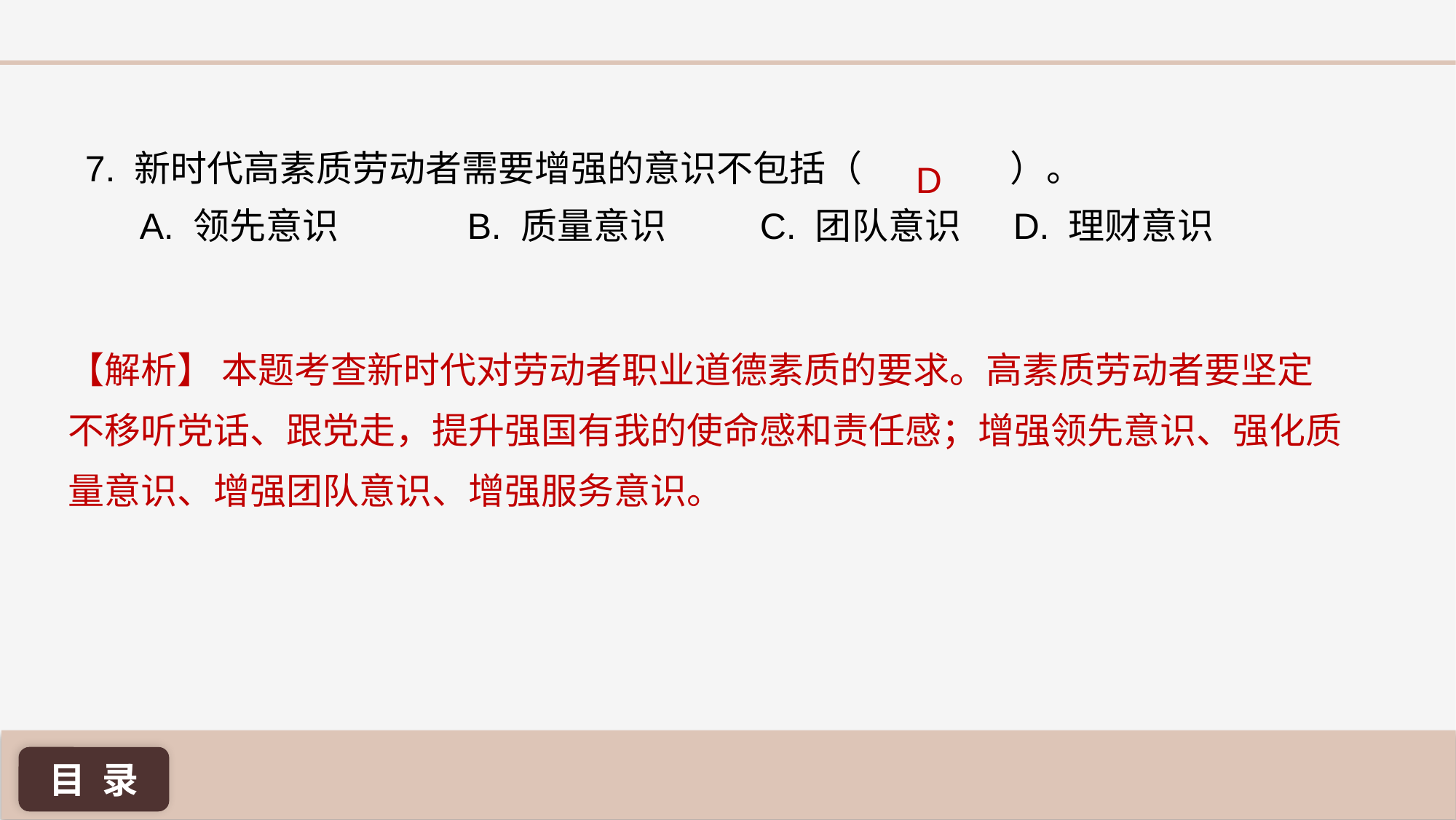

7. 新时代高素质劳动者需要增强的意识不包括（	             ）。
A. 领先意识 		B. 质量意识 	        C. 团队意识 	D. 理财意识
D
【解析】 本题考查新时代对劳动者职业道德素质的要求。高素质劳动者要坚定不移听党话、跟党走，提升强国有我的使命感和责任感；增强领先意识、强化质量意识、增强团队意识、增强服务意识。